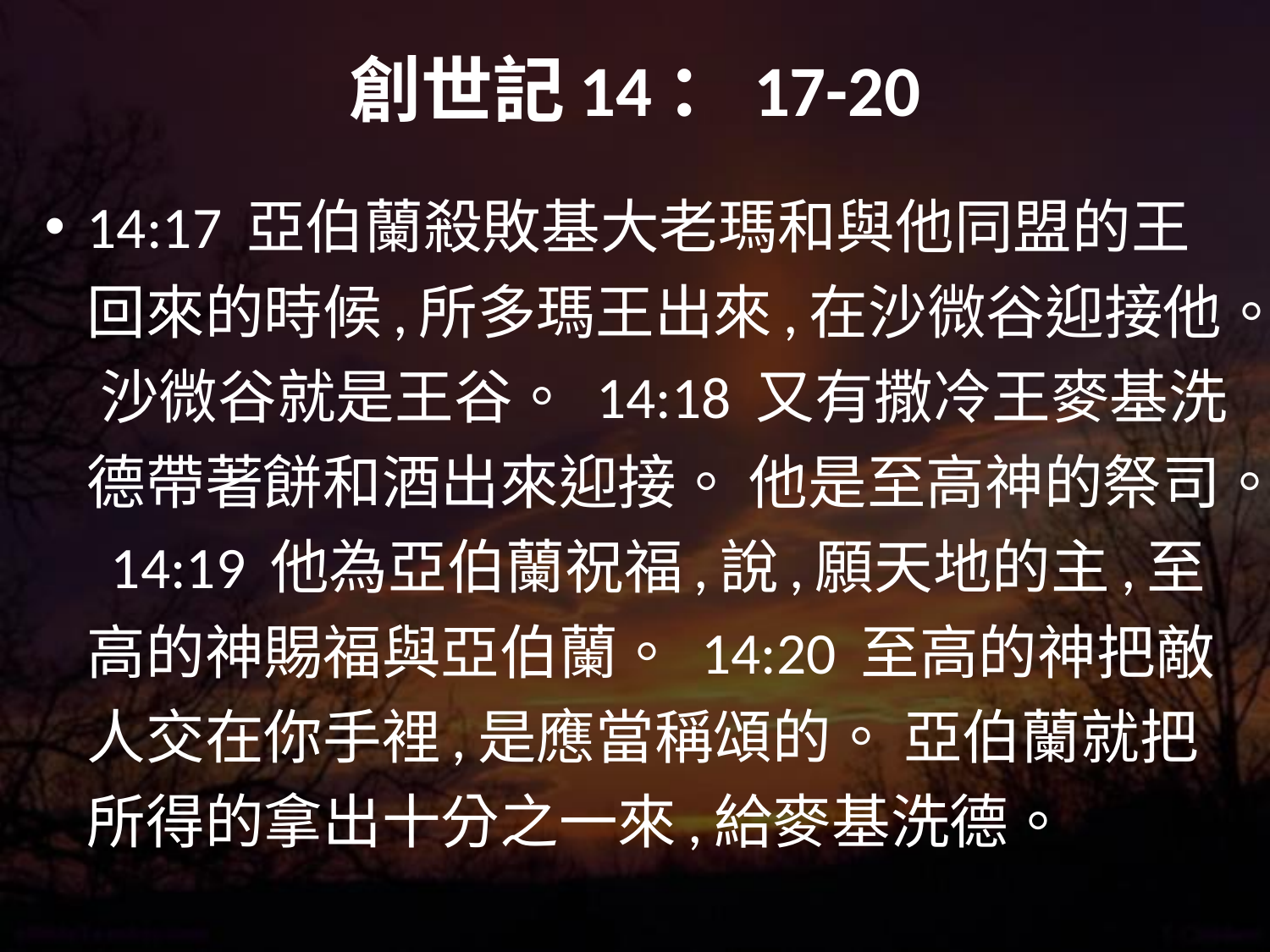

# 創世記14：17-20
14:17 亞伯蘭殺敗基大老瑪和與他同盟的王回來的時候,所多瑪王出來,在沙微谷迎接他。 沙微谷就是王谷。 14:18 又有撒冷王麥基洗德帶著餅和酒出來迎接。 他是至高神的祭司。 14:19 他為亞伯蘭祝福,說,願天地的主,至高的神賜福與亞伯蘭。 14:20 至高的神把敵人交在你手裡,是應當稱頌的。 亞伯蘭就把所得的拿出十分之一來,給麥基洗德。